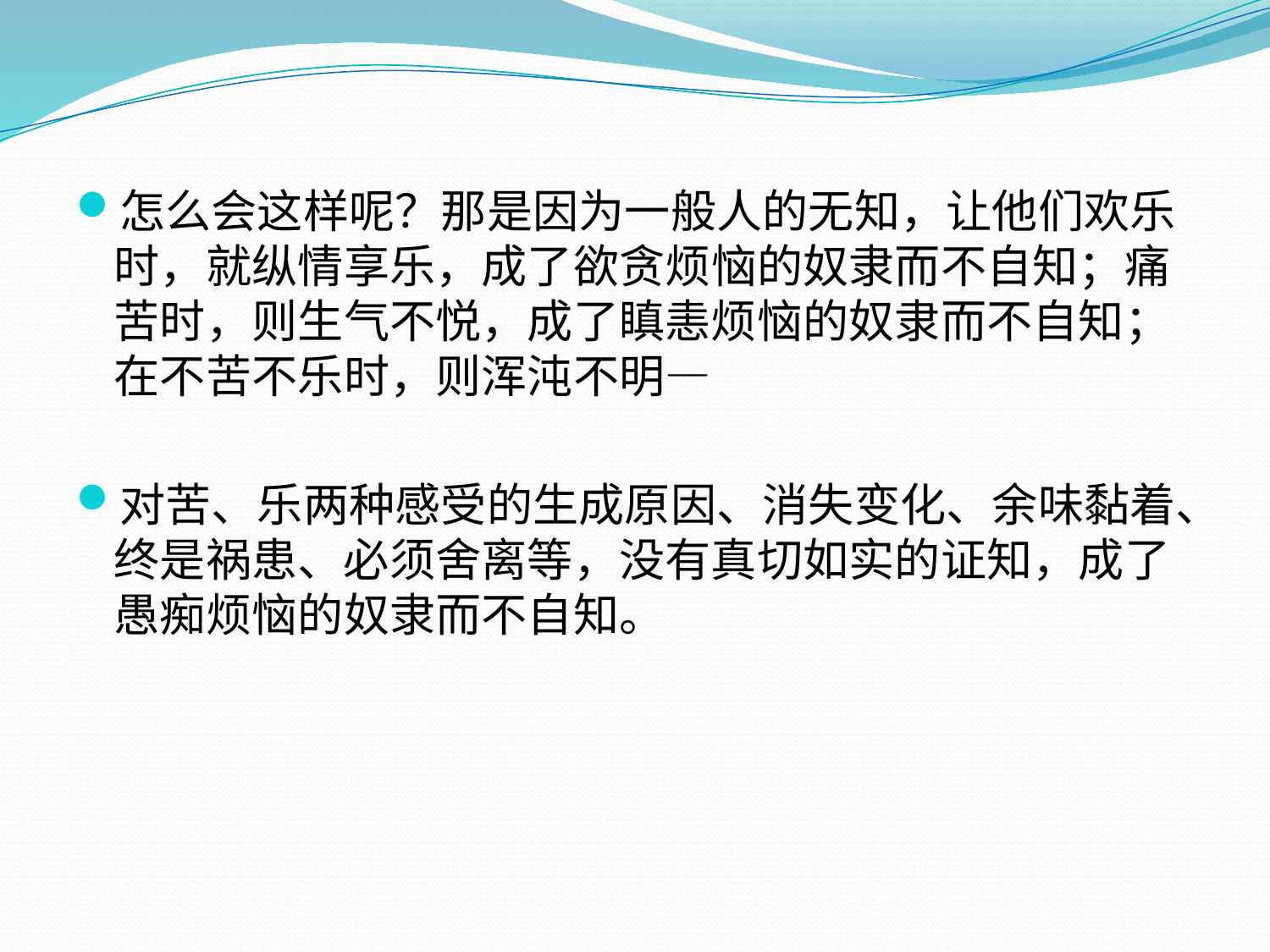

怎么会这样呢？那是因为一般人的无知，让他们欢乐时，就纵情享乐，成了欲贪烦恼的奴隶而不自知；痛苦时，则生气不悦，成了瞋恚烦恼的奴隶而不自知；在不苦不乐时，则浑沌不明—

对苦、乐两种感受的生成原因、消失变化、余味黏着、终是祸患、必须舍离等，没有真切如实的证知，成了愚痴烦恼的奴隶而不自知。